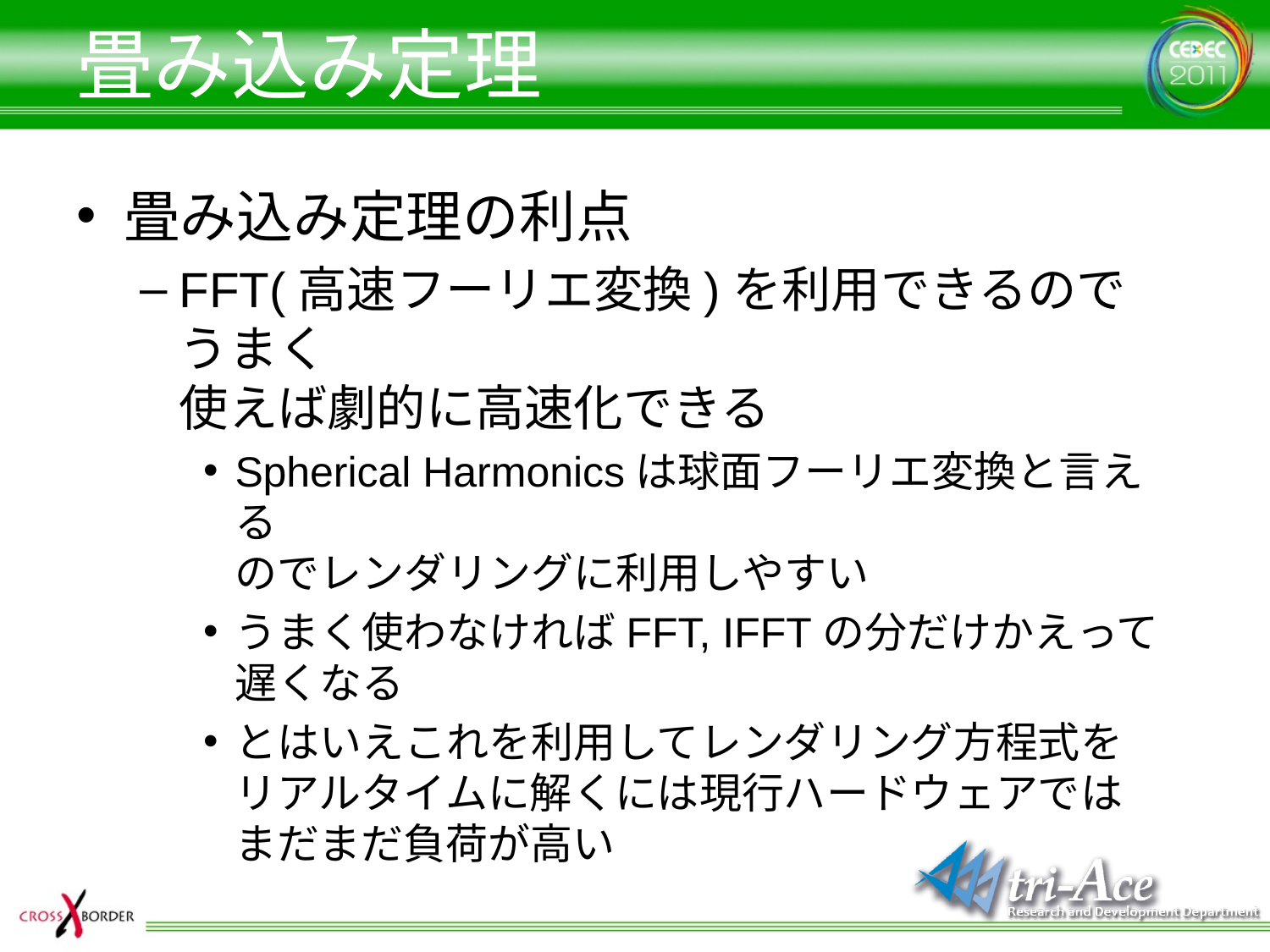

# 畳み込み定理
畳み込み定理の利点
FFT(高速フーリエ変換)を利用できるのでうまく
使えば劇的に高速化できる
Spherical Harmonicsは球面フーリエ変換と言える
のでレンダリングに利用しやすい
うまく使わなければFFT, IFFTの分だけかえって
遅くなる
とはいえこれを利用してレンダリング方程式を
リアルタイムに解くには現行ハードウェアでは
まだまだ負荷が高い